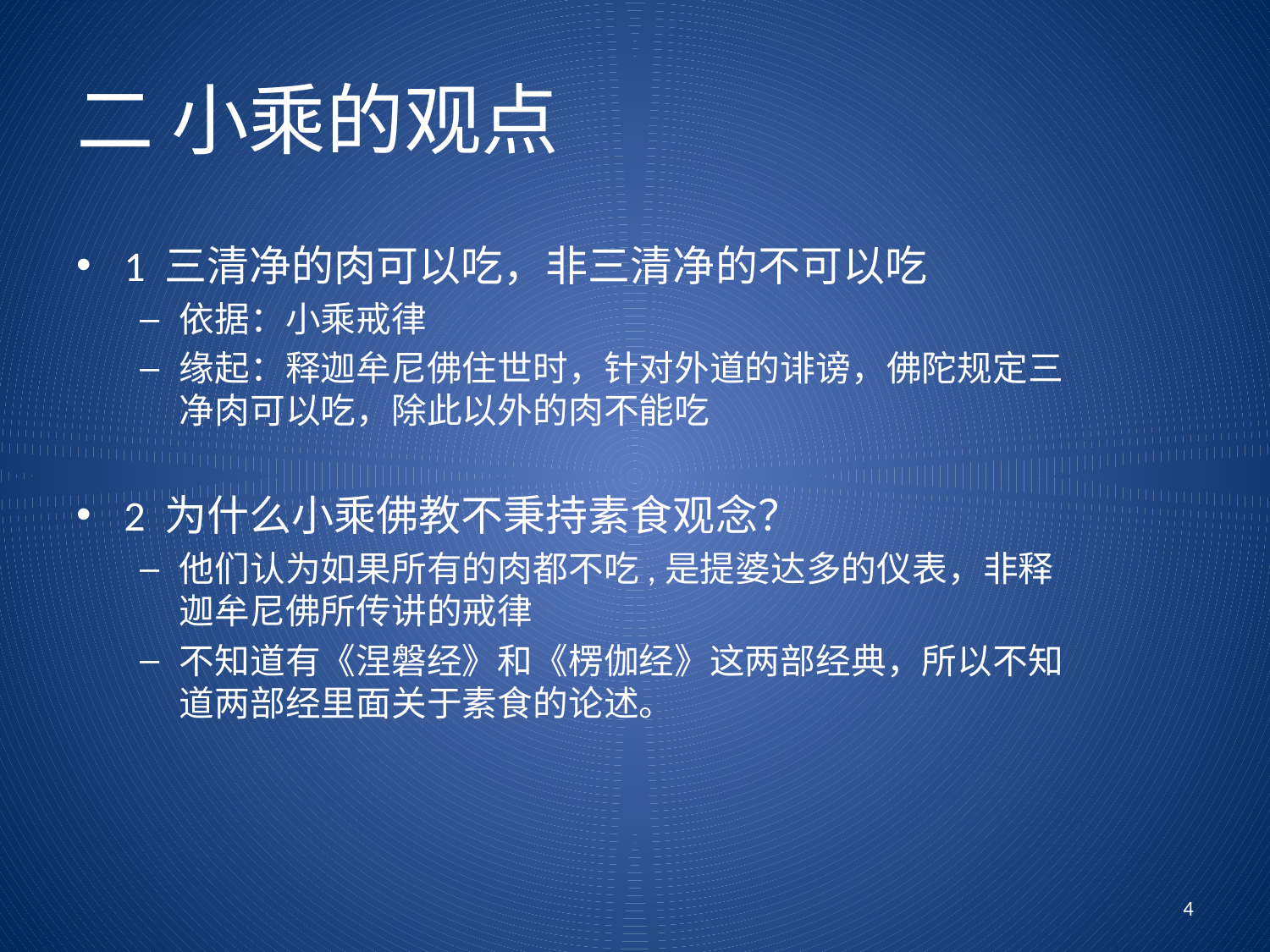

# 二 小乘的观点
1 三清净的肉可以吃，非三清净的不可以吃
依据：小乘戒律
缘起：释迦牟尼佛住世时，针对外道的诽谤，佛陀规定三净肉可以吃，除此以外的肉不能吃

2 为什么小乘佛教不秉持素食观念？
他们认为如果所有的肉都不吃,是提婆达多的仪表，非释迦牟尼佛所传讲的戒律
不知道有《涅磐经》和《楞伽经》这两部经典，所以不知道两部经里面关于素食的论述。
4